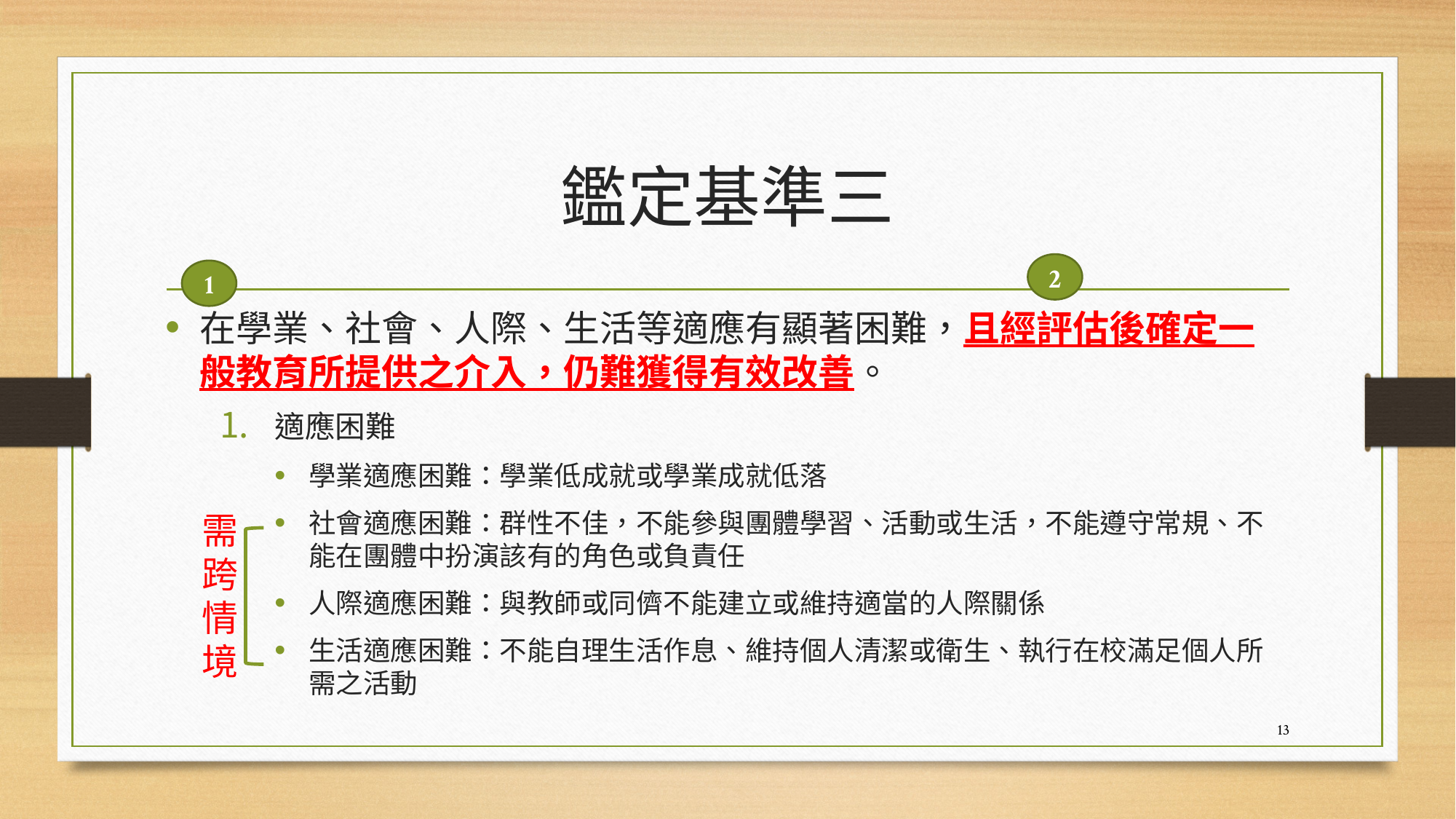

# 鑑定基準三
2
1
在學業、社會、人際、生活等適應有顯著困難，且經評估後確定一般教育所提供之介入，仍難獲得有效改善。
適應困難
學業適應困難：學業低成就或學業成就低落
社會適應困難：群性不佳，不能參與團體學習、活動或生活，不能遵守常規、不能在團體中扮演該有的角色或負責任
人際適應困難：與教師或同儕不能建立或維持適當的人際關係
生活適應困難：不能自理生活作息、維持個人清潔或衛生、執行在校滿足個人所需之活動

需跨情境

13